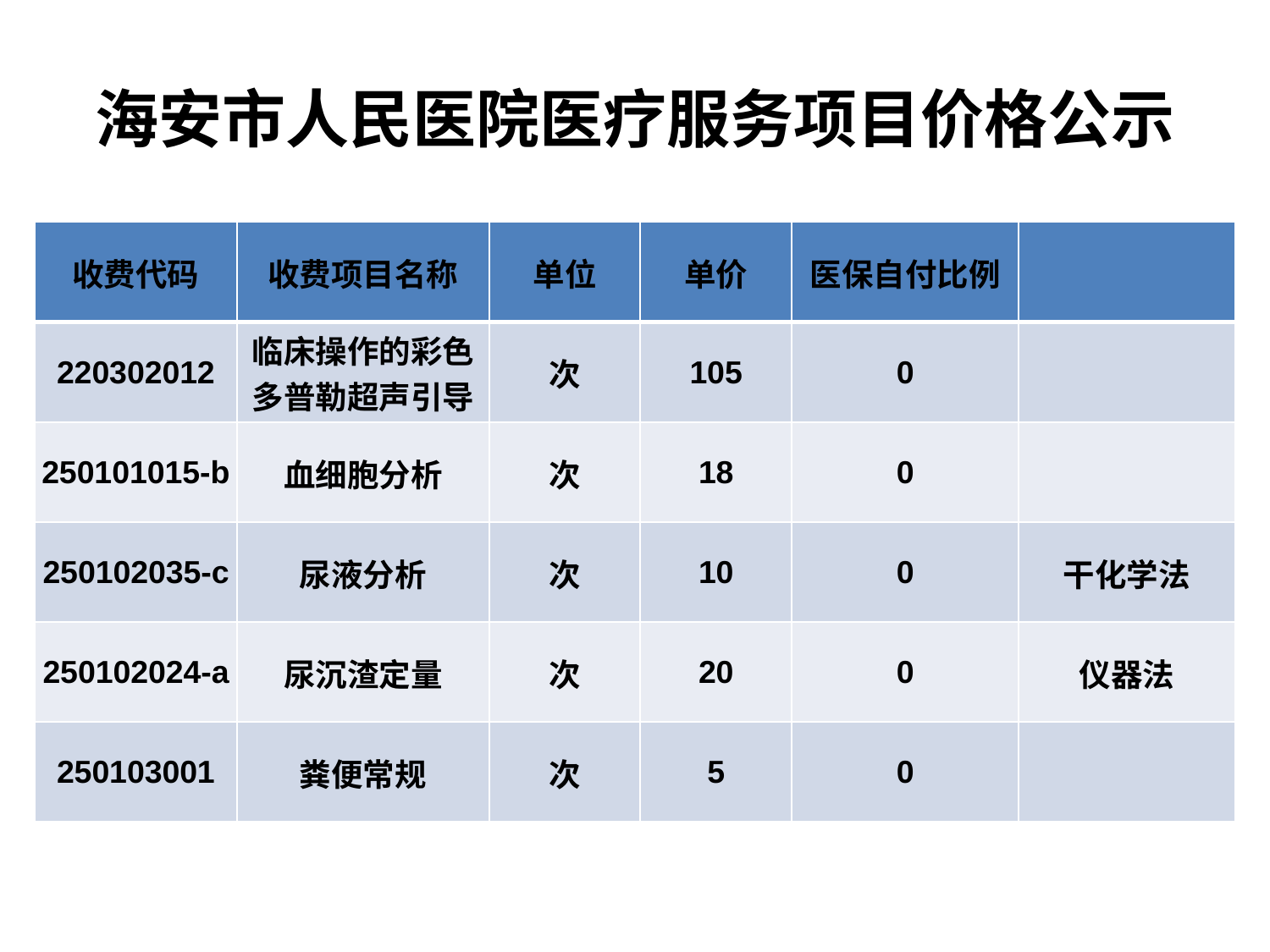

# 海安市人民医院医疗服务项目价格公示
| 收费代码 | 收费项目名称 | 单位 | 单价 | 医保自付比例 |  |
| --- | --- | --- | --- | --- | --- |
| 220302012 | 临床操作的彩色多普勒超声引导 | 次 | 105 | 0 |  |
| 250101015-b | 血细胞分析 | 次 | 18 | 0 |  |
| 250102035-c | 尿液分析 | 次 | 10 | 0 | 干化学法 |
| 250102024-a | 尿沉渣定量 | 次 | 20 | 0 | 仪器法 |
| 250103001 | 粪便常规 | 次 | 5 | 0 |  |